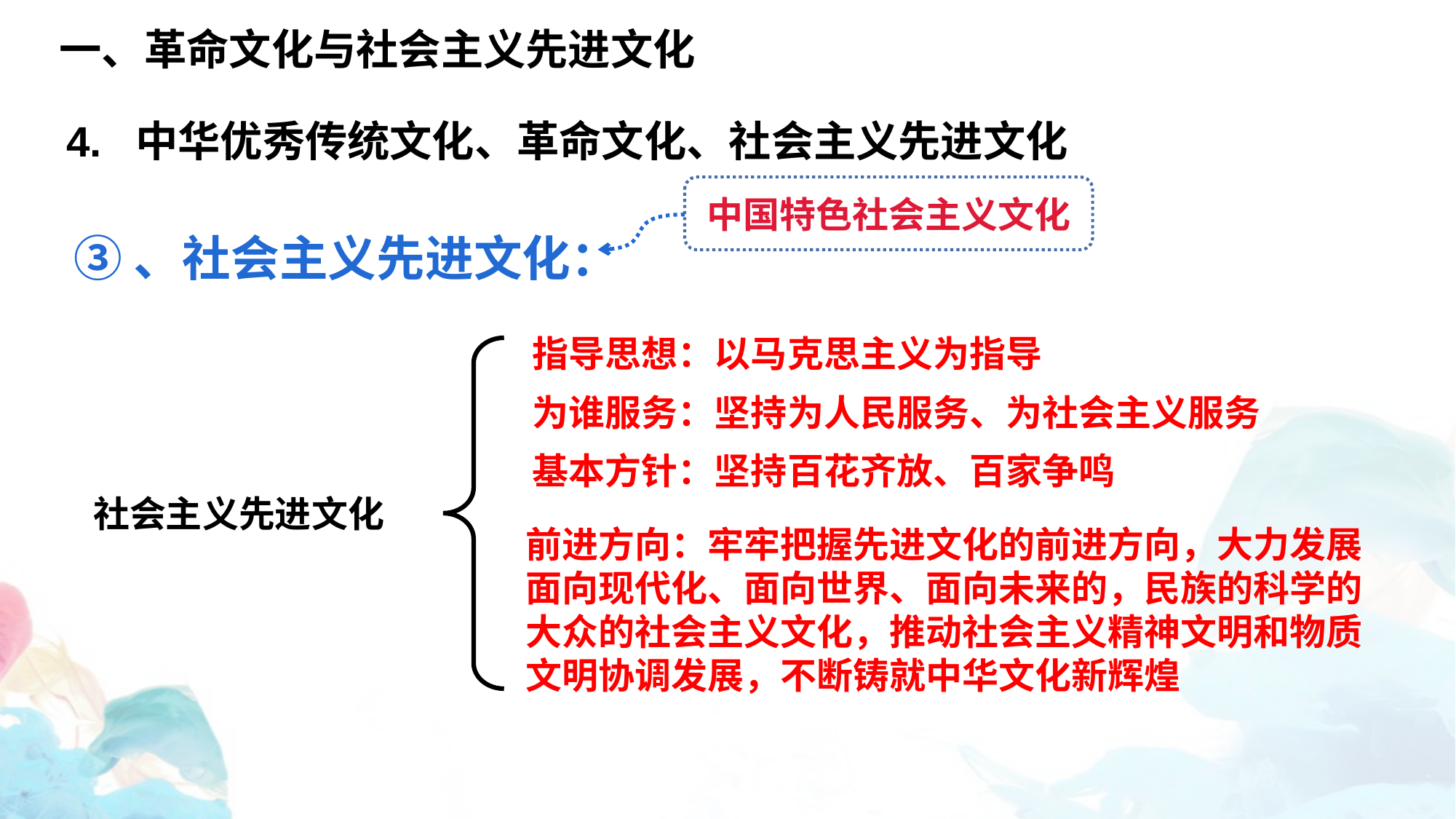

一、革命文化与社会主义先进文化
4.  中华优秀传统文化、革命文化、社会主义先进文化
中国特色社会主义文化
③、社会主义先进文化：
指导思想：以马克思主义为指导

为谁服务：坚持为人民服务、为社会主义服务
基本方针：坚持百花齐放、百家争鸣
社会主义先进文化
前进方向：牢牢把握先进文化的前进方向，大力发展面向现代化、面向世界、面向未来的，民族的科学的大众的社会主义文化，推动社会主义精神文明和物质文明协调发展，不断铸就中华文化新辉煌